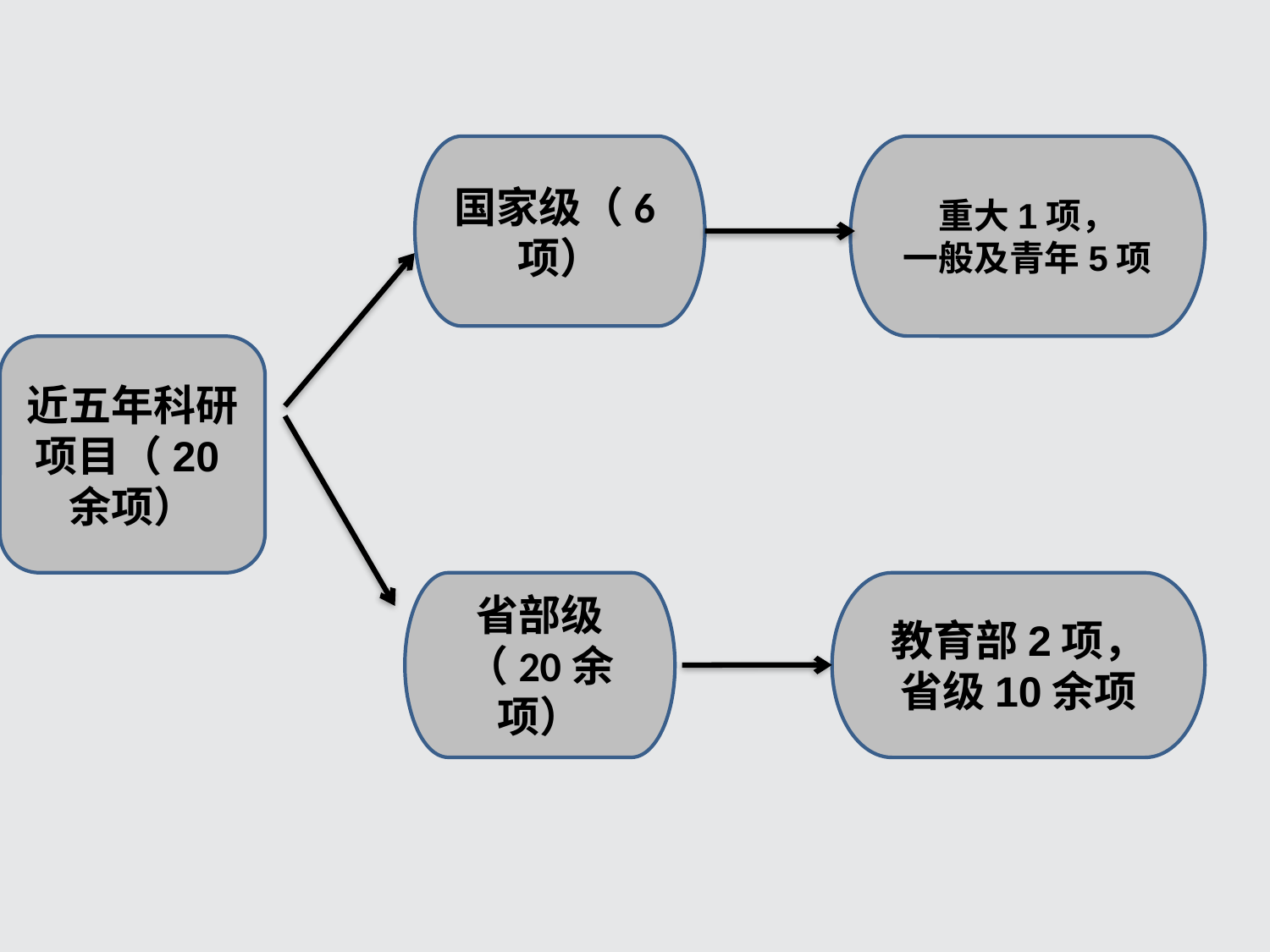

国家级（6项）
重大1项，
一般及青年5项
近五年科研项目（20余项）
省部级（20余项）
教育部2项，
省级10余项